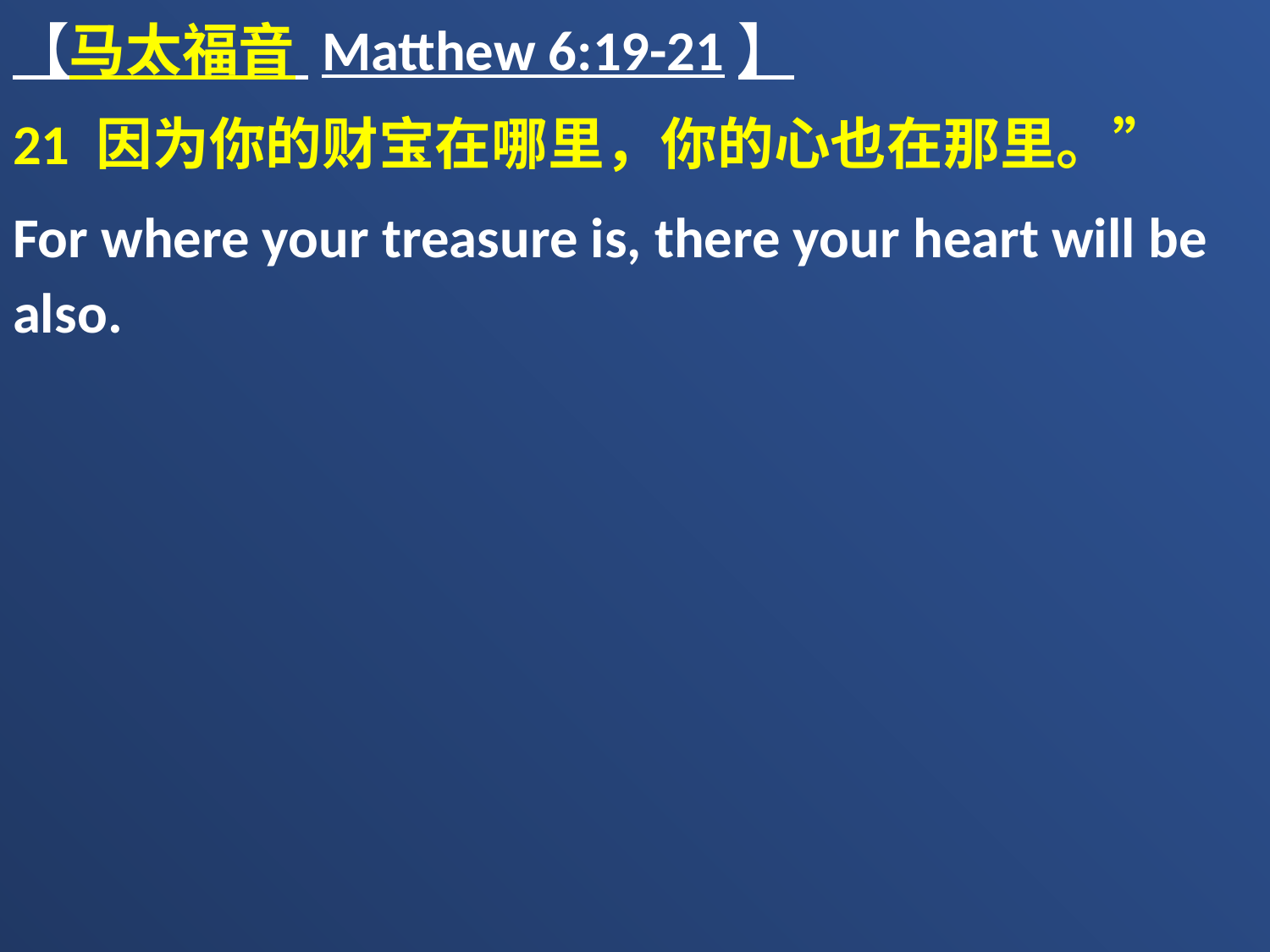

【马太福音 Matthew 6:19-21】
21 因为你的财宝在哪里，你的心也在那里。”
For where your treasure is, there your heart will be also.